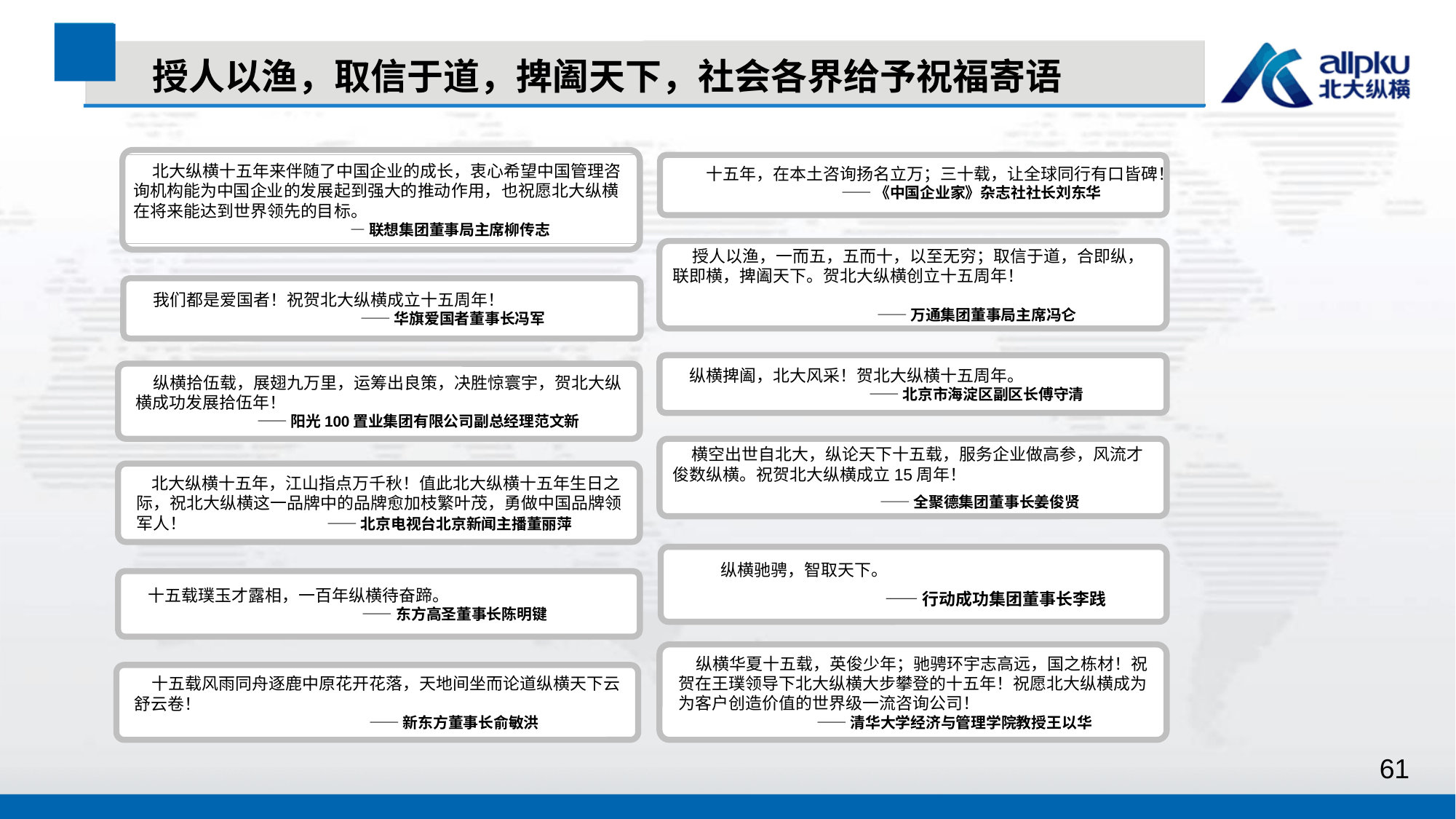

授人以渔，取信于道，捭阖天下，社会各界给予祝福寄语

    北大纵横十五年来伴随了中国企业的成长，衷心希望中国管理咨询机构能为中国企业的发展起到强大的推动作用，也祝愿北大纵横在将来能达到世界领先的目标。
                                               —联想集团董事局主席柳传志

十五年，在本土咨询扬名立万；三十载，让全球同行有口皆碑！
                                       ——《中国企业家》杂志社社长刘东华
    授人以渔，一而五，五而十，以至无穷；取信于道，合即纵，联即横，捭阖天下。贺北大纵横创立十五周年！
                                                           ——万通集团董事局主席冯仑
    我们都是爱国者！祝贺北大纵横成立十五周年！
                                                                 ——华旗爱国者董事长冯军
    纵横捭阖，北大风采！贺北大纵横十五周年。
                                                         ——北京市海淀区副区长傅守清
    纵横拾伍载，展翅九万里，运筹出良策，决胜惊寰宇，贺北大纵横成功发展拾伍年！
                                   ——阳光100置业集团有限公司副总经理范文新
    横空出世自北大，纵论天下十五载，服务企业做高参，风流才俊数纵横。祝贺北大纵横成立15周年！
                                                            ——全聚德集团董事长姜俊贤
   北大纵横十五年，江山指点万千秋！值此北大纵横十五年生日之际，祝北大纵横这一品牌中的品牌愈加枝繁叶茂，勇做中国品牌领军人！                                       —— 北京电视台北京新闻主播董丽萍
纵横驰骋，智取天下。
                                           ——行动成功集团董事长李践
    十五载璞玉才露相，一百年纵横待奋蹄。
                                                                   ——东方高圣董事长陈明键
    纵横华夏十五载，英俊少年；驰骋环宇志高远，国之栋材！祝贺在王璞领导下北大纵横大步攀登的十五年！祝愿北大纵横成为为客户创造价值的世界级一流咨询公司！
                                        ——清华大学经济与管理学院教授王以华
    十五载风雨同舟逐鹿中原花开花落，天地间坐而论道纵横天下云舒云卷！
                                                                    ——新东方董事长俞敏洪